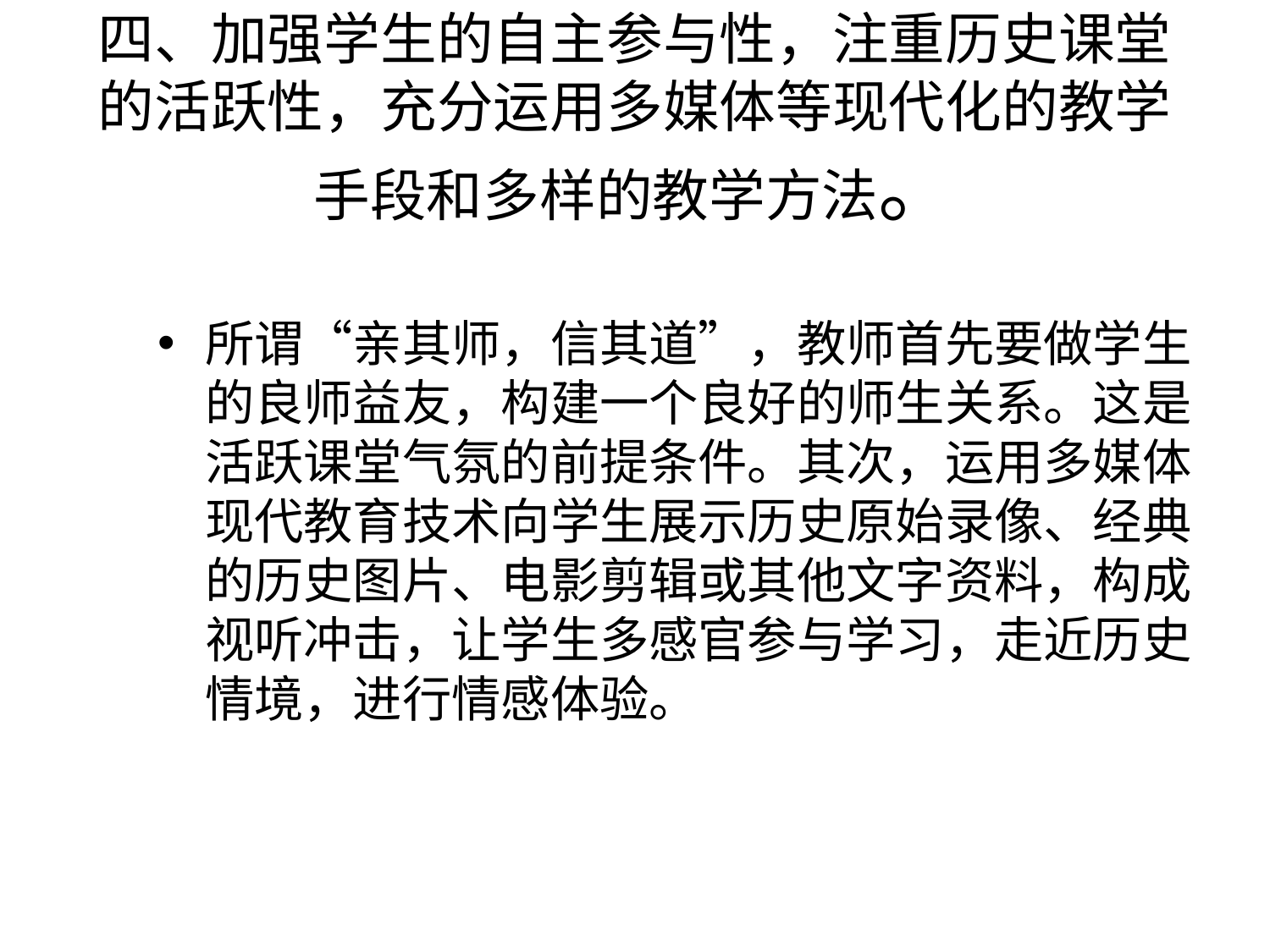

# 四、加强学生的自主参与性，注重历史课堂的活跃性，充分运用多媒体等现代化的教学手段和多样的教学方法。

所谓“亲其师，信其道”，教师首先要做学生的良师益友，构建一个良好的师生关系。这是活跃课堂气氛的前提条件。其次，运用多媒体现代教育技术向学生展示历史原始录像、经典的历史图片、电影剪辑或其他文字资料，构成视听冲击，让学生多感官参与学习，走近历史情境，进行情感体验。